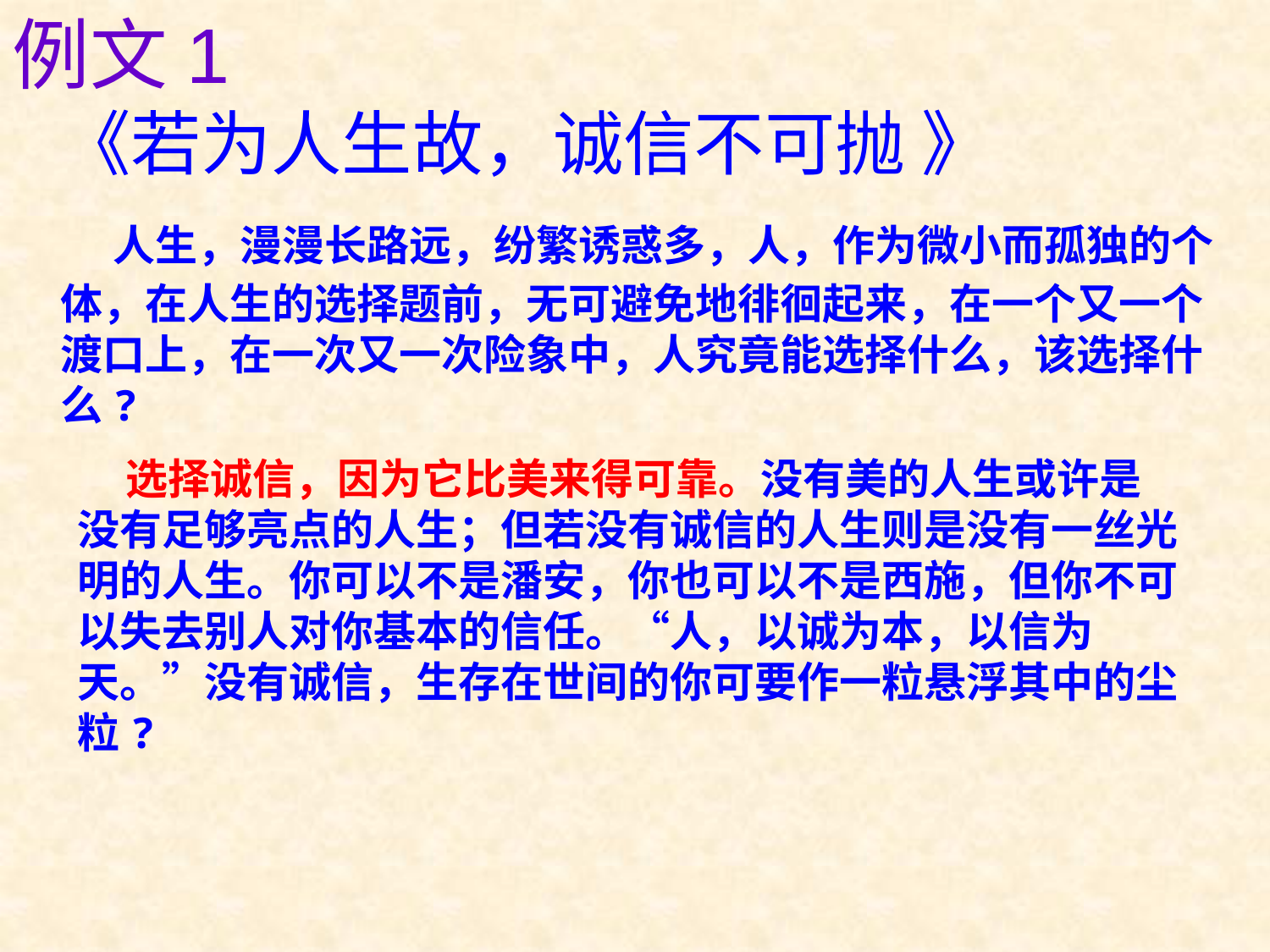

例文1
《若为人生故，诚信不可抛 》
   人生，漫漫长路远，纷繁诱惑多，人，作为微小而孤独的个体，在人生的选择题前，无可避免地徘徊起来，在一个又一个渡口上，在一次又一次险象中，人究竟能选择什么，该选择什么?
    选择诚信，因为它比美来得可靠。没有美的人生或许是没有足够亮点的人生；但若没有诚信的人生则是没有一丝光明的人生。你可以不是潘安，你也可以不是西施，但你不可以失去别人对你基本的信任。“人，以诚为本，以信为天。”没有诚信，生存在世间的你可要作一粒悬浮其中的尘粒?